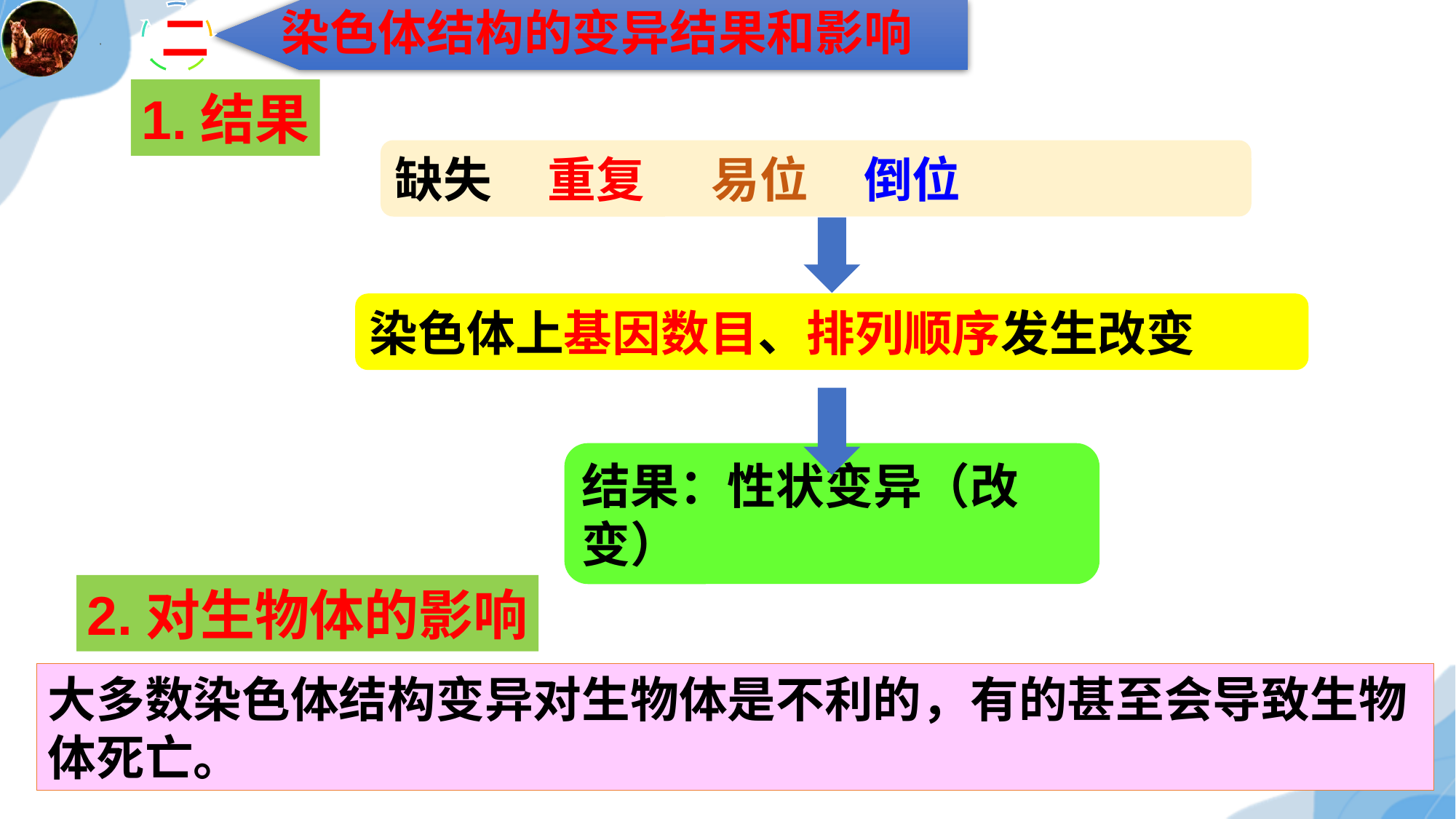

染色体结构的变异结果和影响
二
1.结果
缺失     重复      易位     倒位

染色体上基因数目、排列顺序发生改变

结果：性状变异（改变）
2.对生物体的影响
大多数染色体结构变异对生物体是不利的，有的甚至会导致生物体死亡。